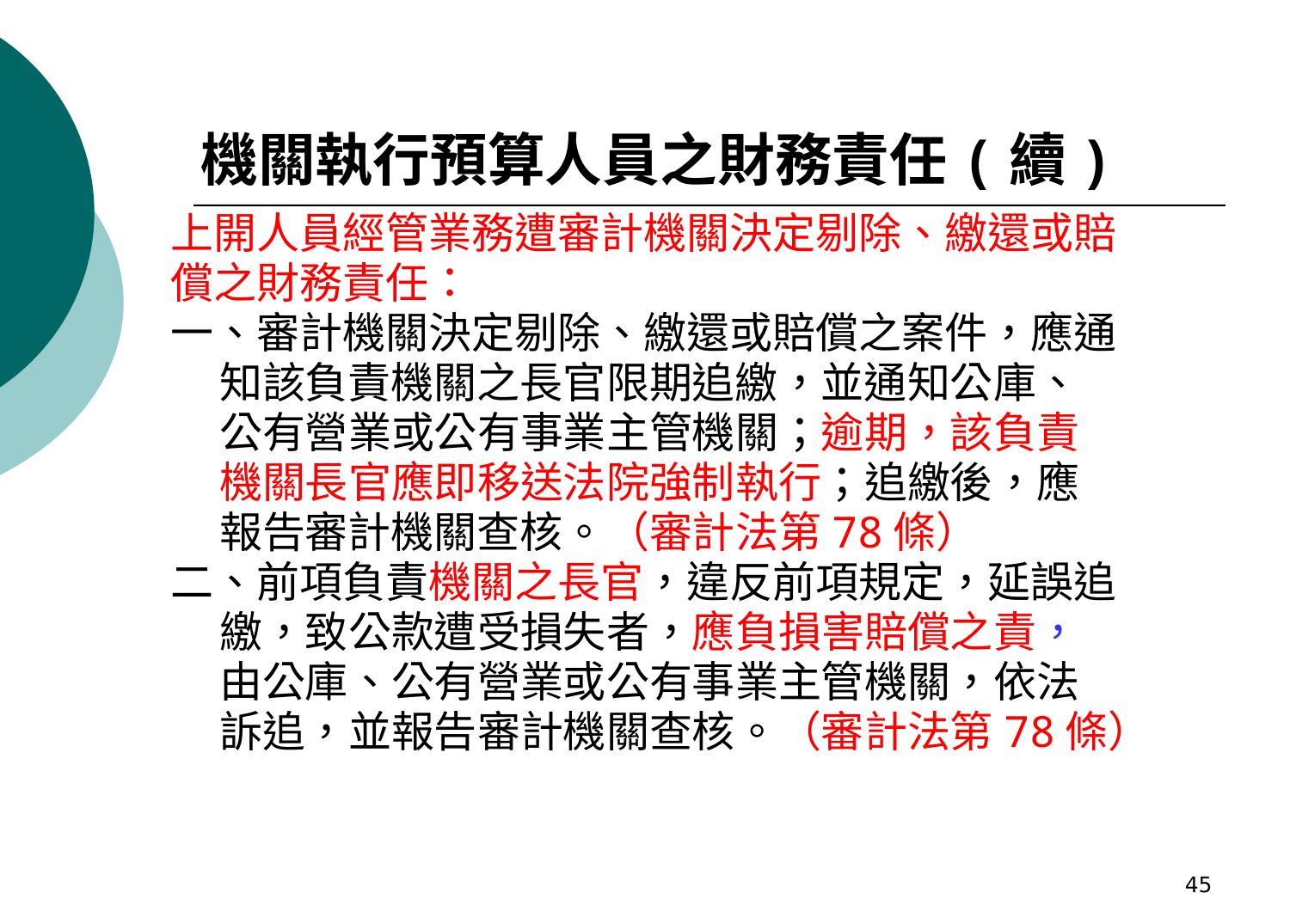

# 機關執行預算人員之財務責任(續)
上開人員經管業務遭審計機關決定剔除、繳還或賠
償之財務責任：
一、審計機關決定剔除、繳還或賠償之案件，應通
    知該負責機關之長官限期追繳，並通知公庫、
    公有營業或公有事業主管機關；逾期，該負責
    機關長官應即移送法院強制執行；追繳後，應
    報告審計機關查核。（審計法第78條）
二、前項負責機關之長官，違反前項規定，延誤追
    繳，致公款遭受損失者，應負損害賠償之責，
    由公庫、公有營業或公有事業主管機關，依法
    訴追，並報告審計機關查核。（審計法第78條）

45